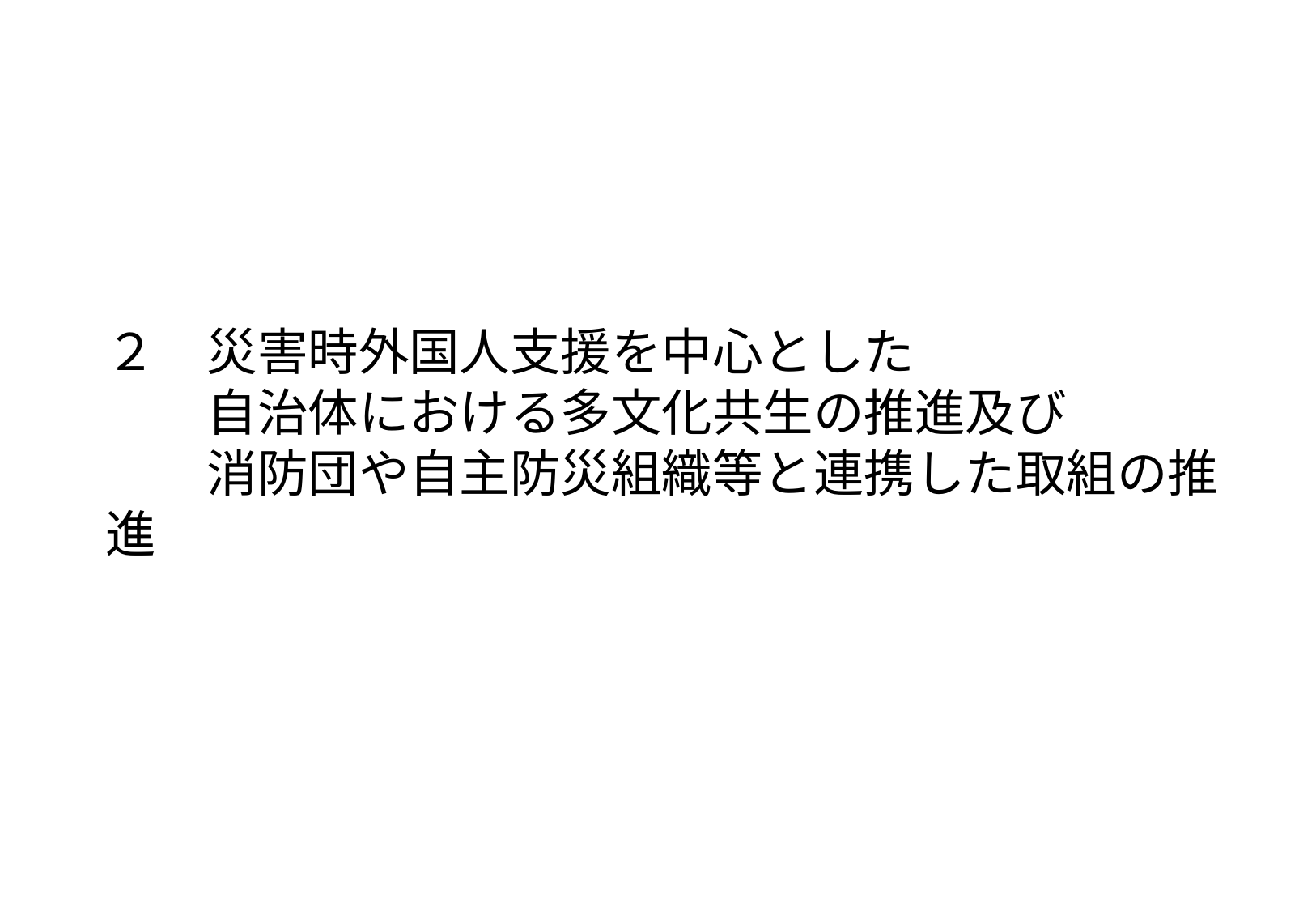

# ２　災害時外国人支援を中心とした 　　自治体における多文化共生の推進及び 　　消防団や自主防災組織等と連携した取組の推進